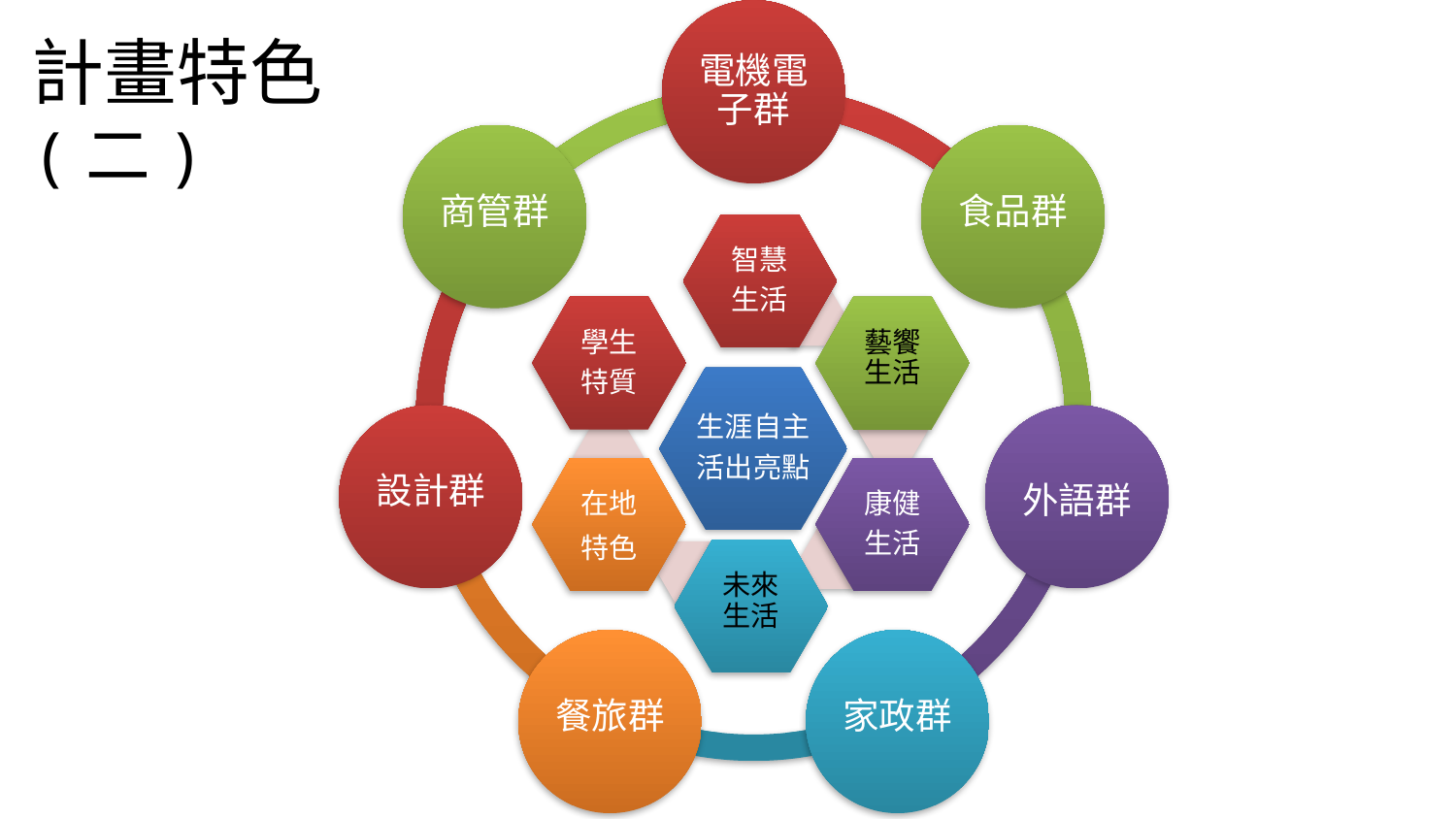

電機電子群
食品群

外語群

家政群

餐旅群
設計群
商管群
計畫特色(二)

生涯自主
活出亮點
智慧
生活
藝饗
生活
康健
生活
未來
生活
在地
特色
學生
特質